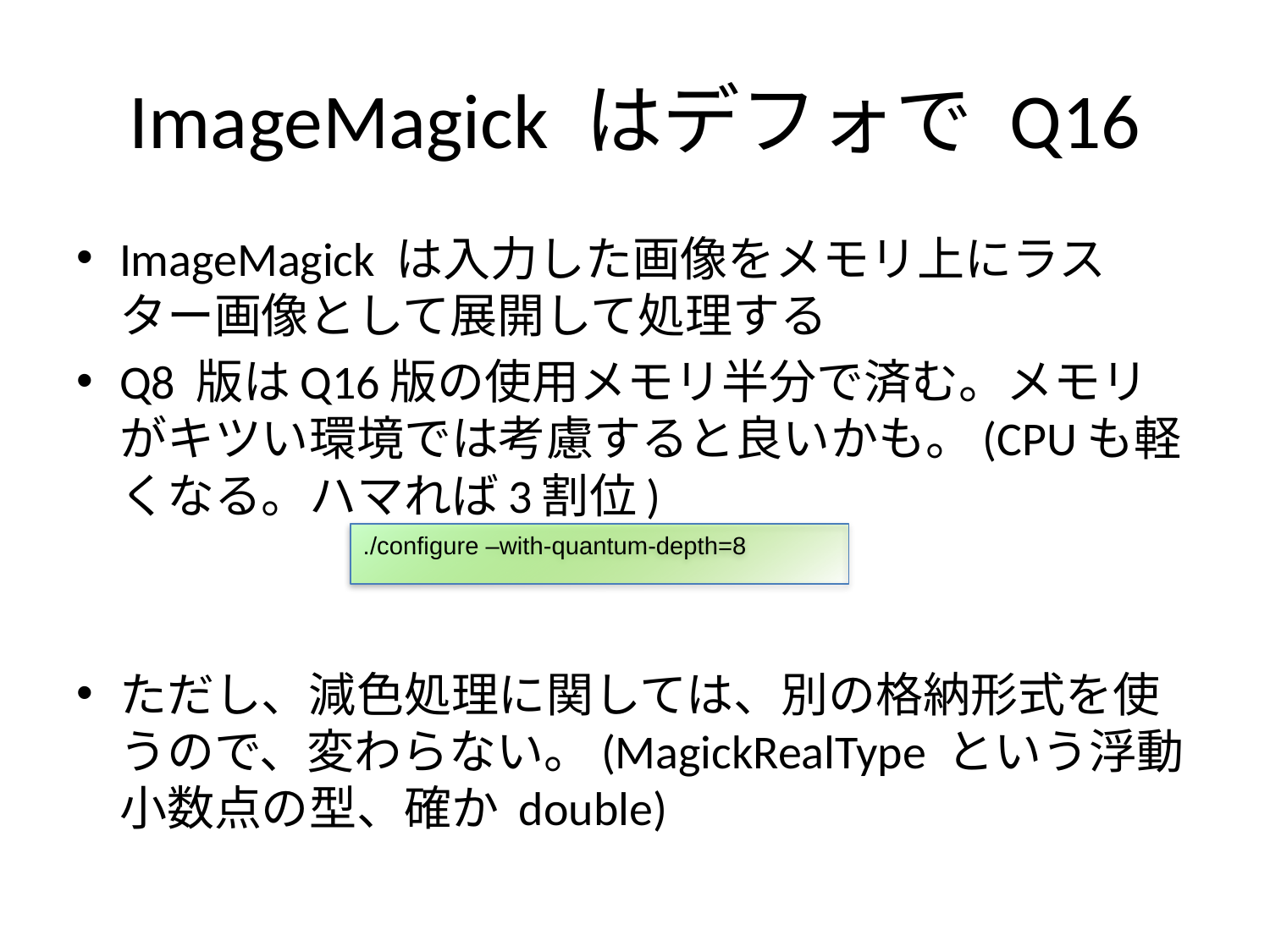

# ImageMagick はデフォで Q16
ImageMagick は入力した画像をメモリ上にラスター画像として展開して処理する
Q8 版はQ16版の使用メモリ半分で済む。メモリがキツい環境では考慮すると良いかも。(CPUも軽くなる。ハマれば3割位)

ただし、減色処理に関しては、別の格納形式を使うので、変わらない。(MagickRealType という浮動小数点の型、確か double)
./configure –with-quantum-depth=8